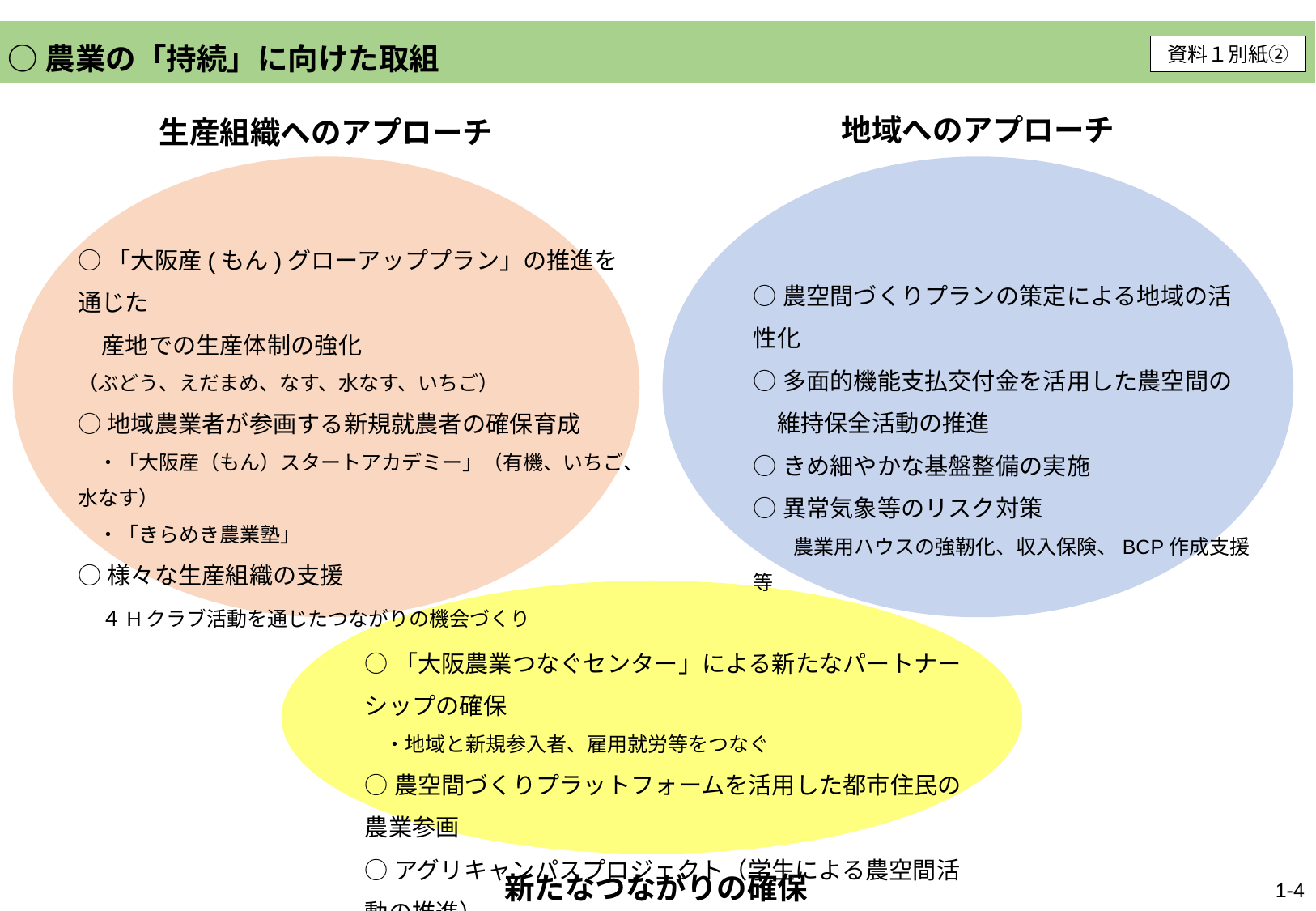

○農業の「持続」に向けた取組
資料１別紙②
地域へのアプローチ
生産組織へのアプローチ

○「大阪産(もん)グローアッププラン」の推進を通じた
　産地での生産体制の強化
（ぶどう、えだまめ、なす、水なす、いちご）
○地域農業者が参画する新規就農者の確保育成
　・「大阪産（もん）スタートアカデミー」（有機、いちご、水なす）
　・「きらめき農業塾」
○様々な生産組織の支援
　４Hクラブ活動を通じたつながりの機会づくり

○農空間づくりプランの策定による地域の活性化
○多面的機能支払交付金を活用した農空間の
　維持保全活動の推進
○きめ細やかな基盤整備の実施
○異常気象等のリスク対策
　　農業用ハウスの強靭化、収入保険、BCP作成支援等

○「大阪農業つなぐセンター」による新たなパートナーシップの確保
　・地域と新規参入者、雇用就労等をつなぐ
○農空間づくりプラットフォームを活用した都市住民の農業参画
○アグリキャンパスプロジェクト（学生による農空間活動の推進）
新たなつながりの確保
1-4